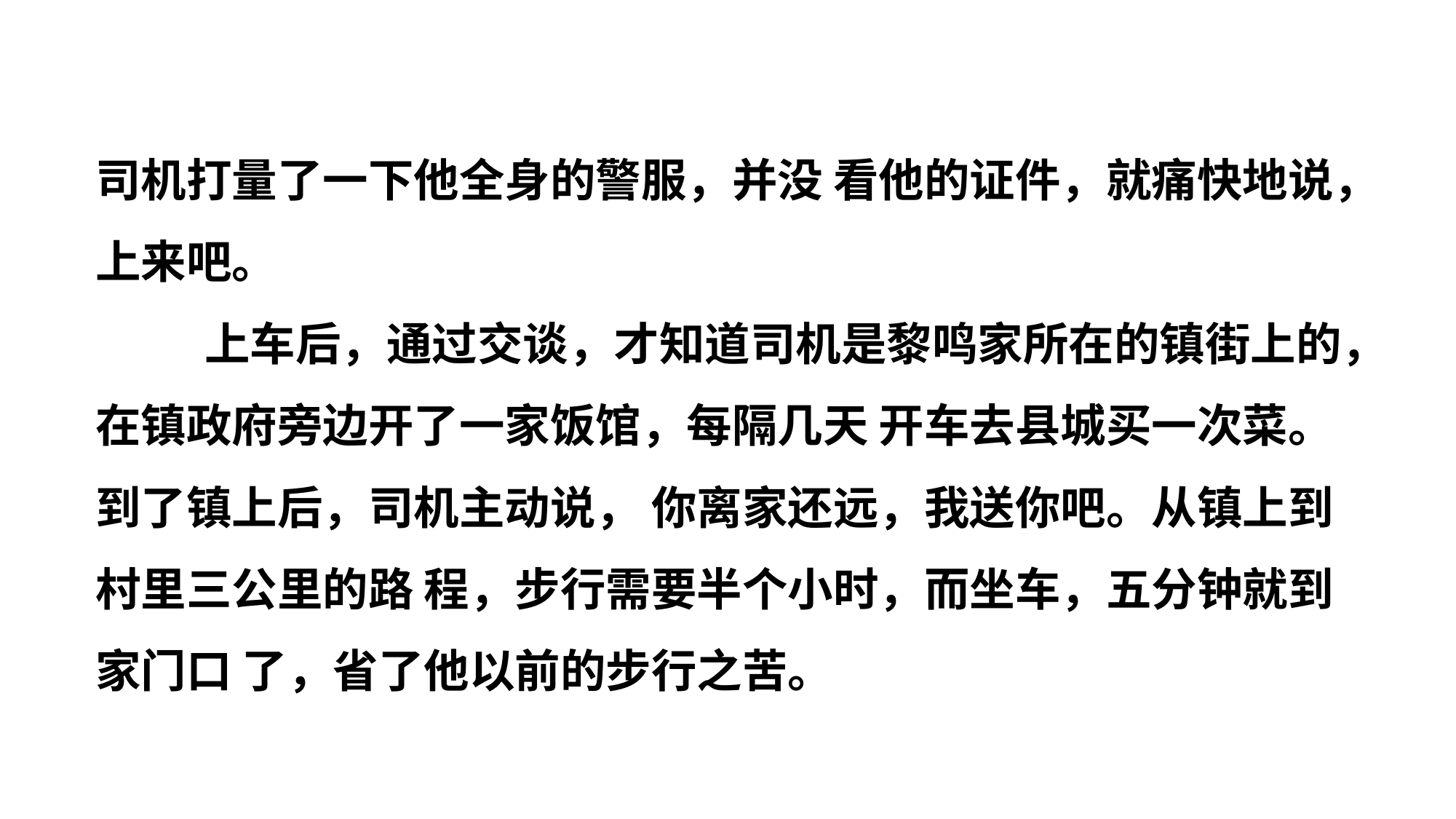

司机打量了一下他全身的警服，并没 看他的证件，就痛快地说，上来吧。
	上车后，通过交谈，才知道司机是黎鸣家所在的镇街上的，在镇政府旁边开了一家饭馆，每隔几天 开车去县城买一次菜。到了镇上后，司机主动说， 你离家还远，我送你吧。从镇上到村里三公里的路 程，步行需要半个小时，而坐车，五分钟就到家门口 了，省了他以前的步行之苦。